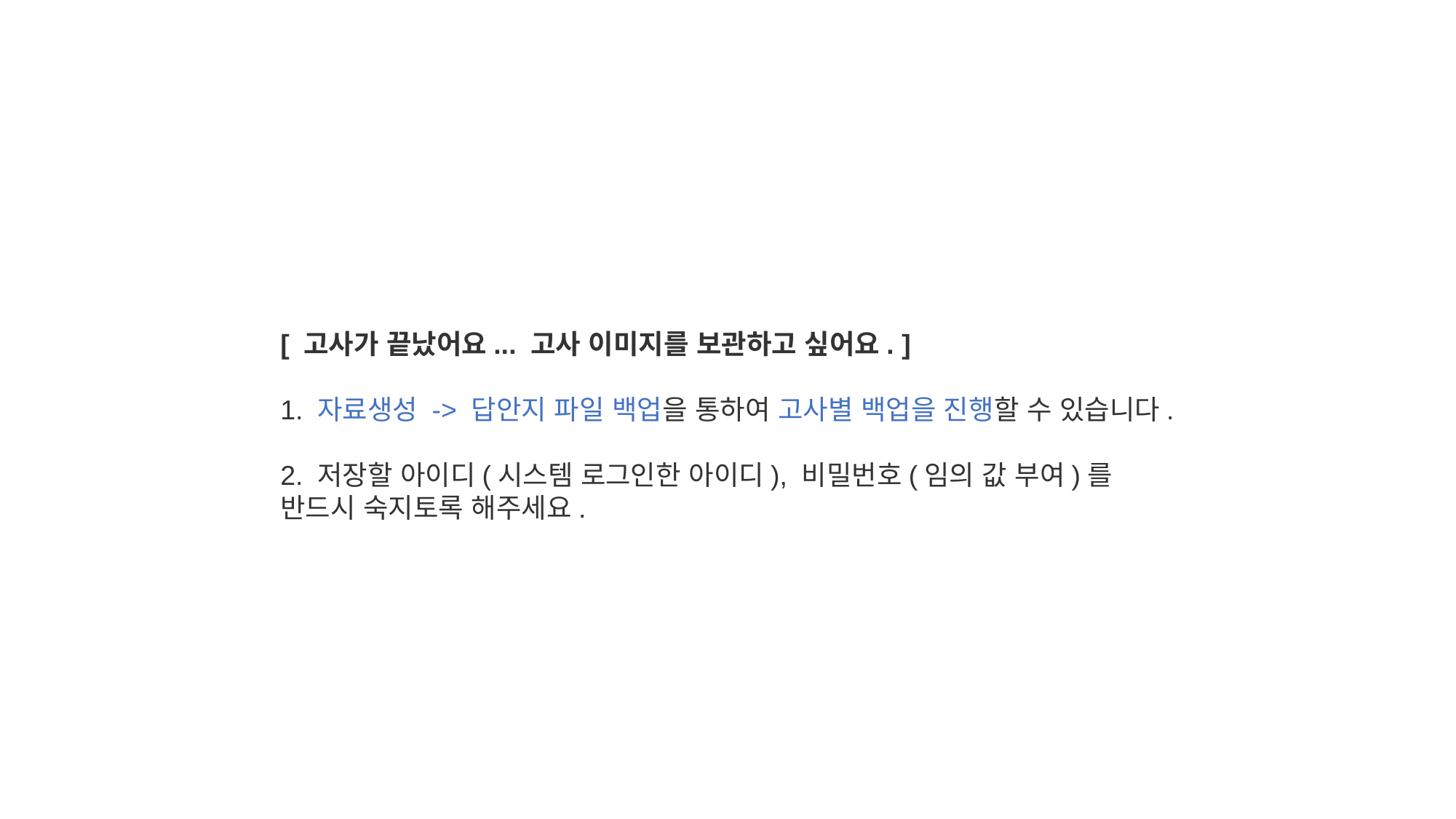

[ 고사가 끝났어요... 고사 이미지를 보관하고 싶어요. ]
1. 자료생성 -> 답안지 파일 백업을 통하여 고사별 백업을 진행할 수 있습니다.
2. 저장할 아이디(시스템 로그인한 아이디), 비밀번호(임의 값 부여)를 반드시 숙지토록 해주세요.